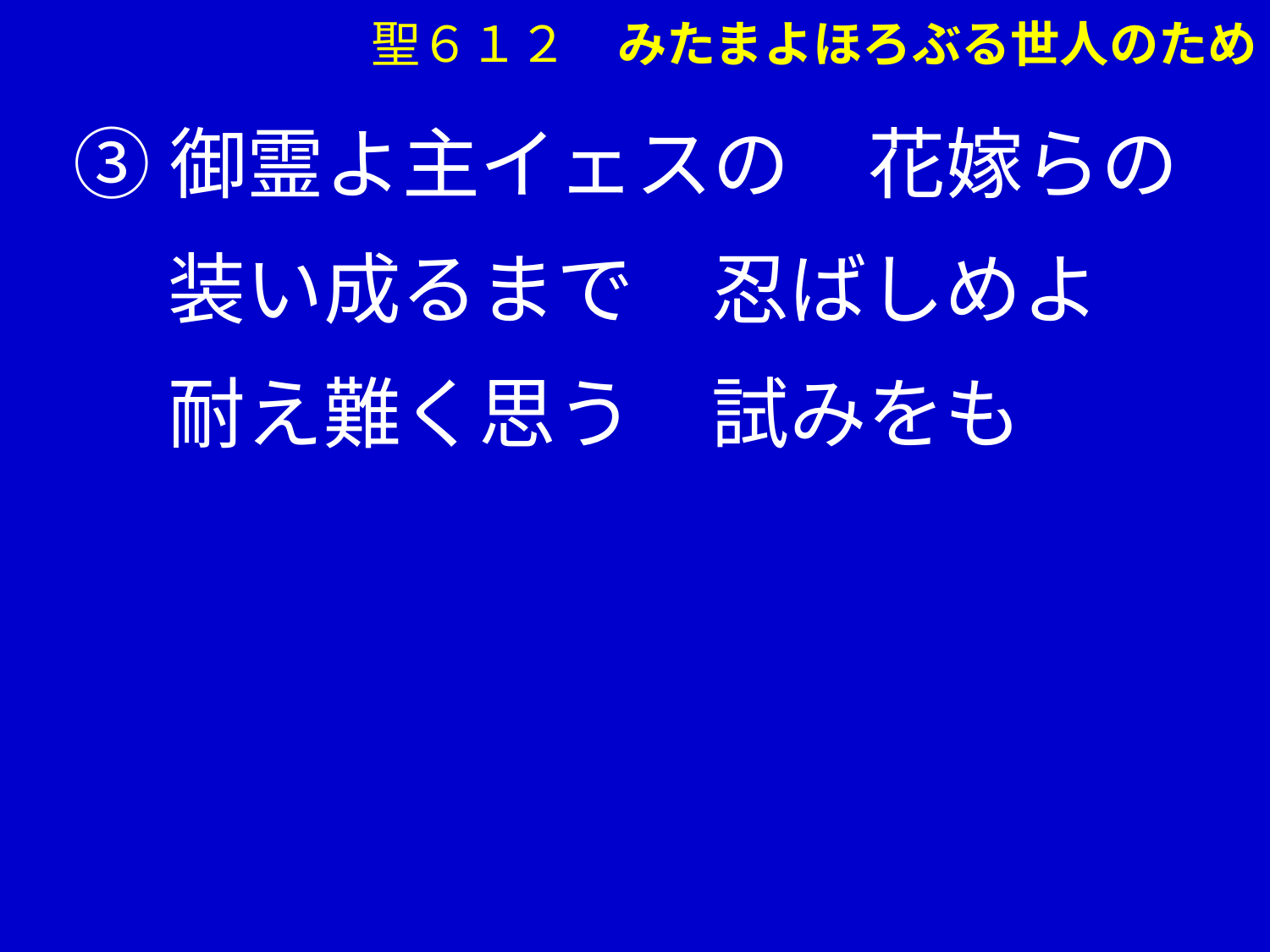

③御霊よ主イェスの　花嫁らの
　  装い成るまで　忍ばしめよ
　  耐え難く思う　試みをも

聖６１２　みたまよほろぶる世人のため